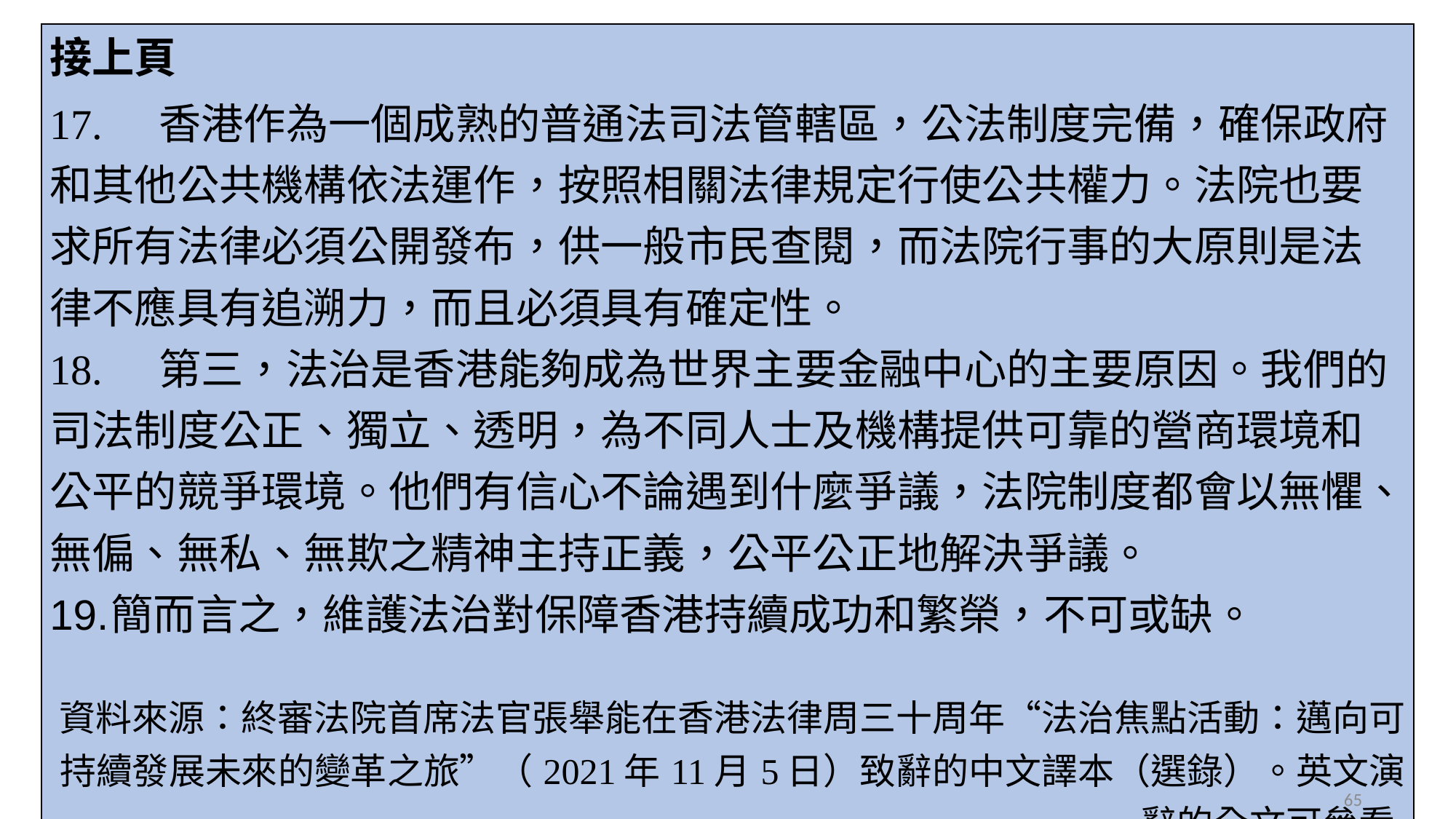

| 接上頁 17. 香港作為一個成熟的普通法司法管轄區，公法制度完備，確保政府和其他公共機構依法運作，按照相關法律規定行使公共權力。法院也要求所有法律必須公開發布，供一般市民查閱，而法院行事的大原則是法律不應具有追溯力，而且必須具有確定性。 18. 第三，法治是香港能夠成為世界主要金融中心的主要原因。我們的司法制度公正、獨立、透明，為不同人士及機構提供可靠的營商環境和公平的競爭環境。他們有信心不論遇到什麼爭議，法院制度都會以無懼、無偏、無私、無欺之精神主持正義，公平公正地解決爭議。 簡而言之，維護法治對保障香港持續成功和繁榮，不可或缺。 資料來源：終審法院首席法官張舉能在香港法律周三十周年“法治焦點活動：邁向可持續發展未來的變革之旅”（2021年11月5日）致辭的中文譯本（選錄）。英文演辭的全文可參看https://www.hkcfa.hk/filemanager/speech/tc/upload/2275/Rule%20of%20Law%20Signature%20Engagement%20Event%20(English%20only).pdf |
| --- |
65
65